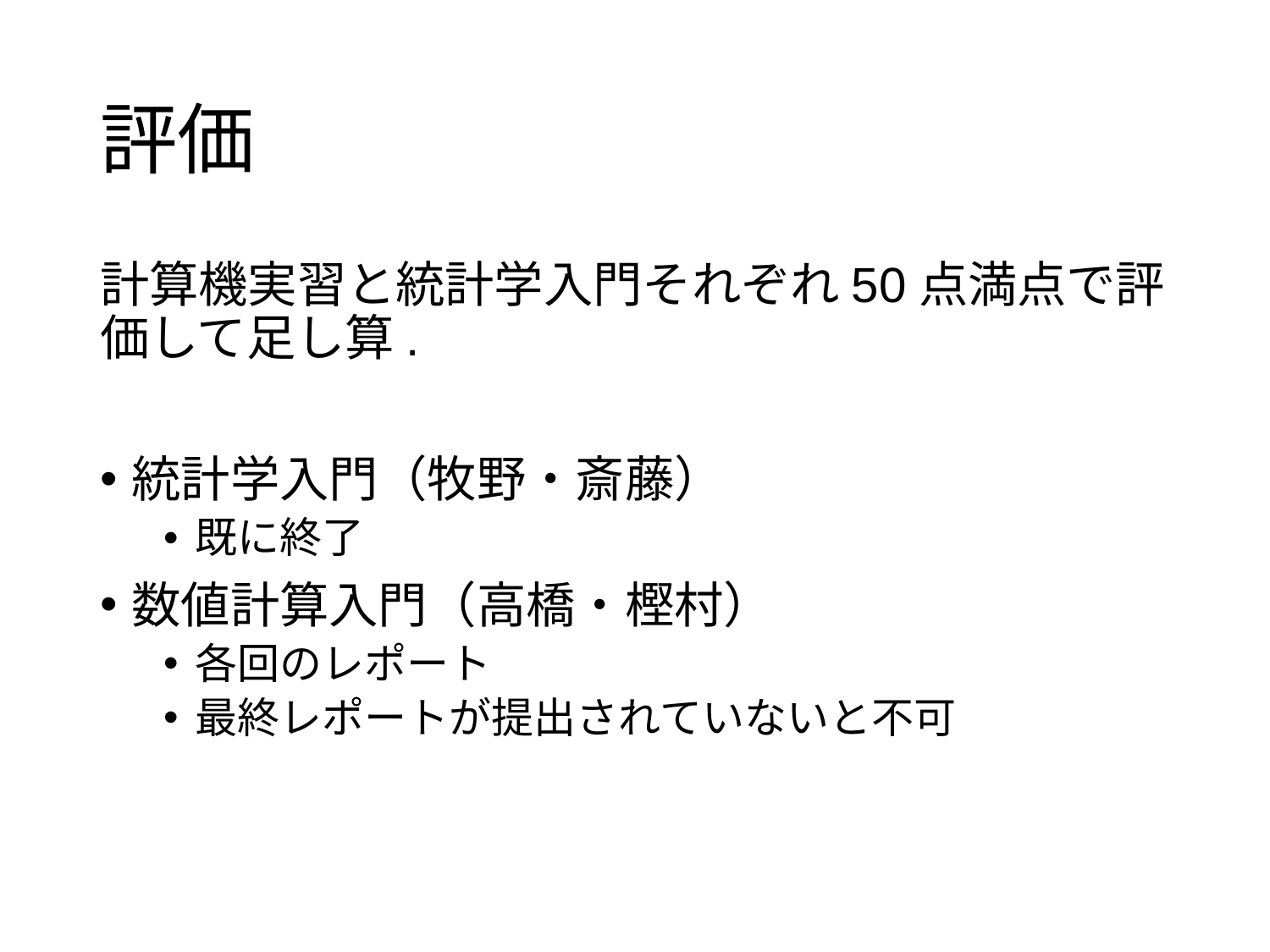

# 評価
計算機実習と統計学入門それぞれ50点満点で評価して足し算.

統計学入門（牧野・斎藤）
既に終了
数値計算入門（高橋・樫村）
各回のレポート
最終レポートが提出されていないと不可